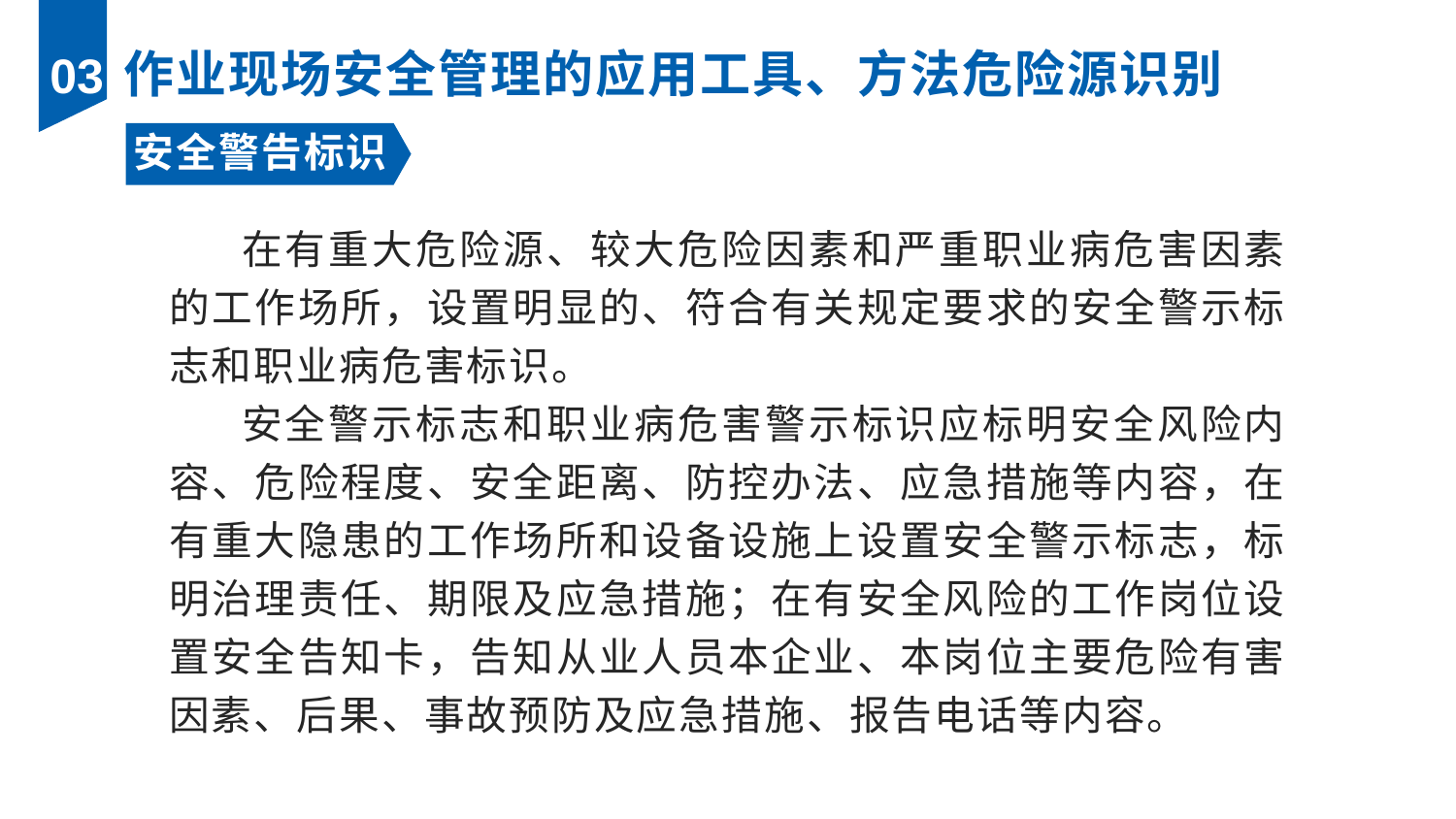

作业现场安全管理的应用工具、方法危险源识别
03
安全警告标识

在有重大危险源、较大危险因素和严重职业病危害因素的工作场所，设置明显的、符合有关规定要求的安全警示标志和职业病危害标识。
安全警示标志和职业病危害警示标识应标明安全风险内容、危险程度、安全距离、防控办法、应急措施等内容，在有重大隐患的工作场所和设备设施上设置安全警示标志，标明治理责任、期限及应急措施；在有安全风险的工作岗位设置安全告知卡，告知从业人员本企业、本岗位主要危险有害因素、后果、事故预防及应急措施、报告电话等内容。